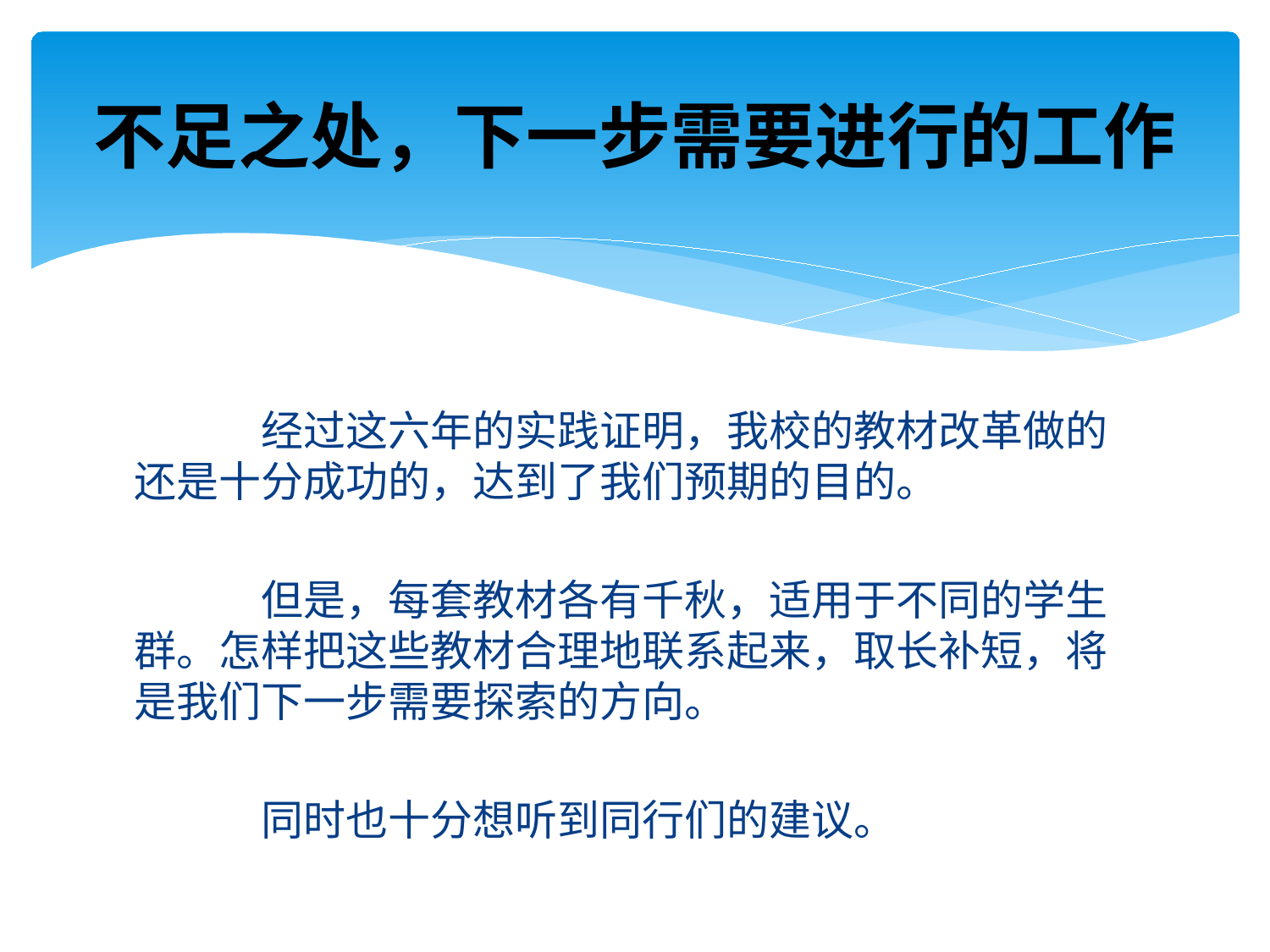

# 不足之处，下一步需要进行的工作

	经过这六年的实践证明，我校的教材改革做的还是十分成功的，达到了我们预期的目的。

	但是，每套教材各有千秋，适用于不同的学生群。怎样把这些教材合理地联系起来，取长补短，将是我们下一步需要探索的方向。

	同时也十分想听到同行们的建议。